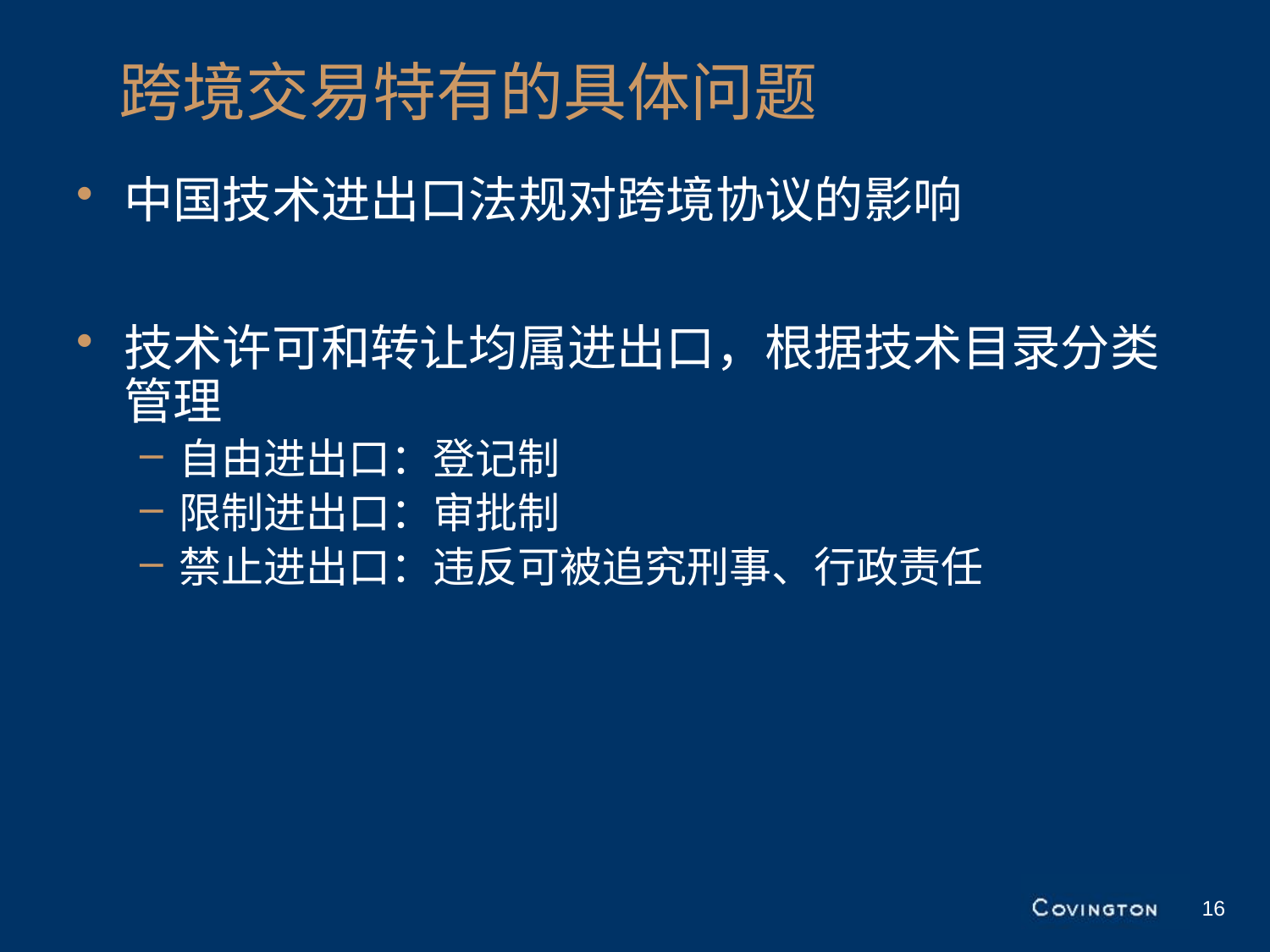

# 跨境交易特有的具体问题
中国技术进出口法规对跨境协议的影响

技术许可和转让均属进出口，根据技术目录分类管理
自由进出口：登记制
限制进出口：审批制
禁止进出口：违反可被追究刑事、行政责任

16